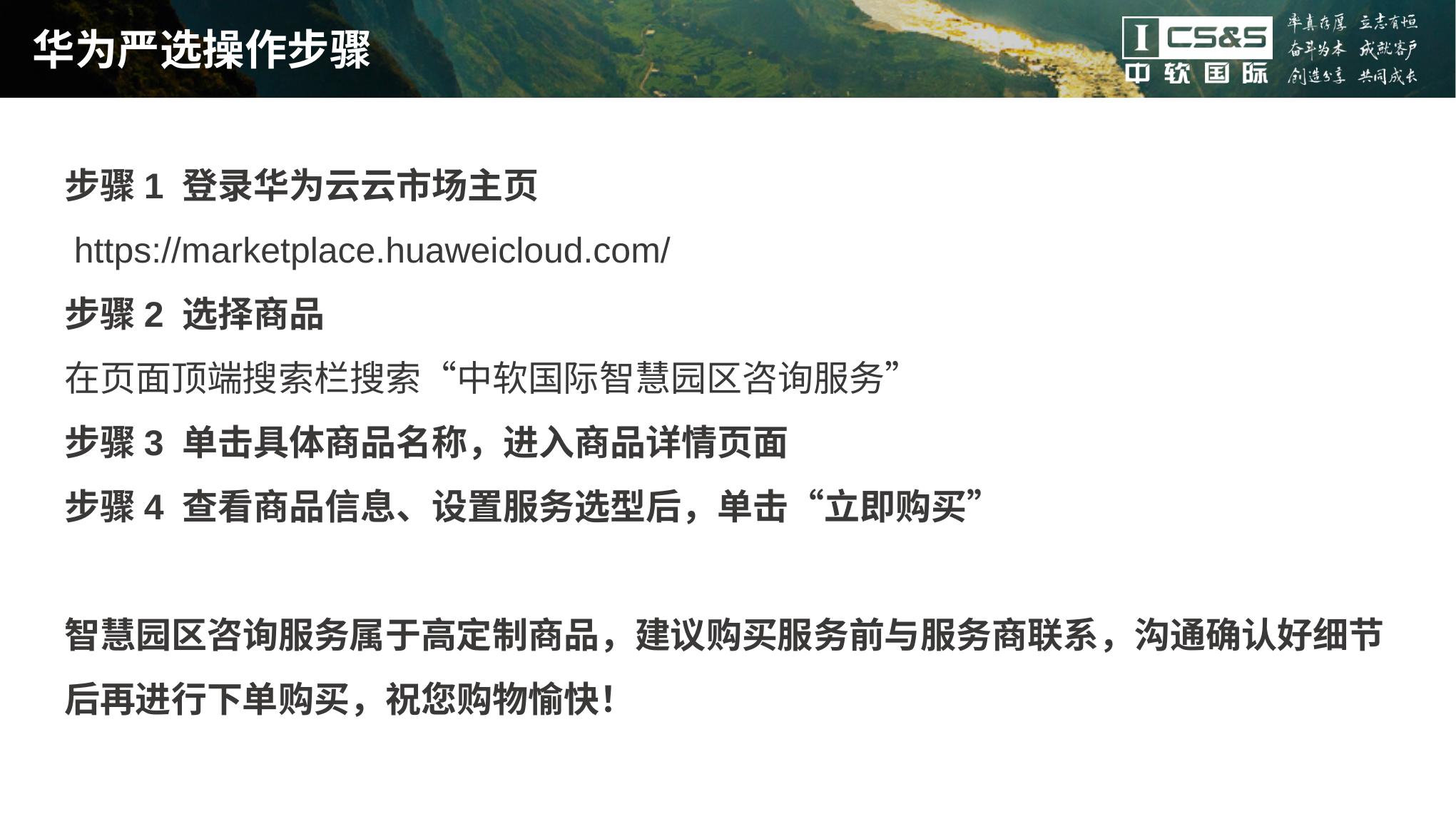

# 华为严选操作步骤
步骤1 登录华为云云市场主页
 https://marketplace.huaweicloud.com/
步骤2 选择商品
在页面顶端搜索栏搜索“中软国际智慧园区咨询服务”
步骤3 单击具体商品名称，进入商品详情页面
步骤4 查看商品信息、设置服务选型后，单击“立即购买”

智慧园区咨询服务属于高定制商品，建议购买服务前与服务商联系，沟通确认好细节后再进行下单购买，祝您购物愉快！